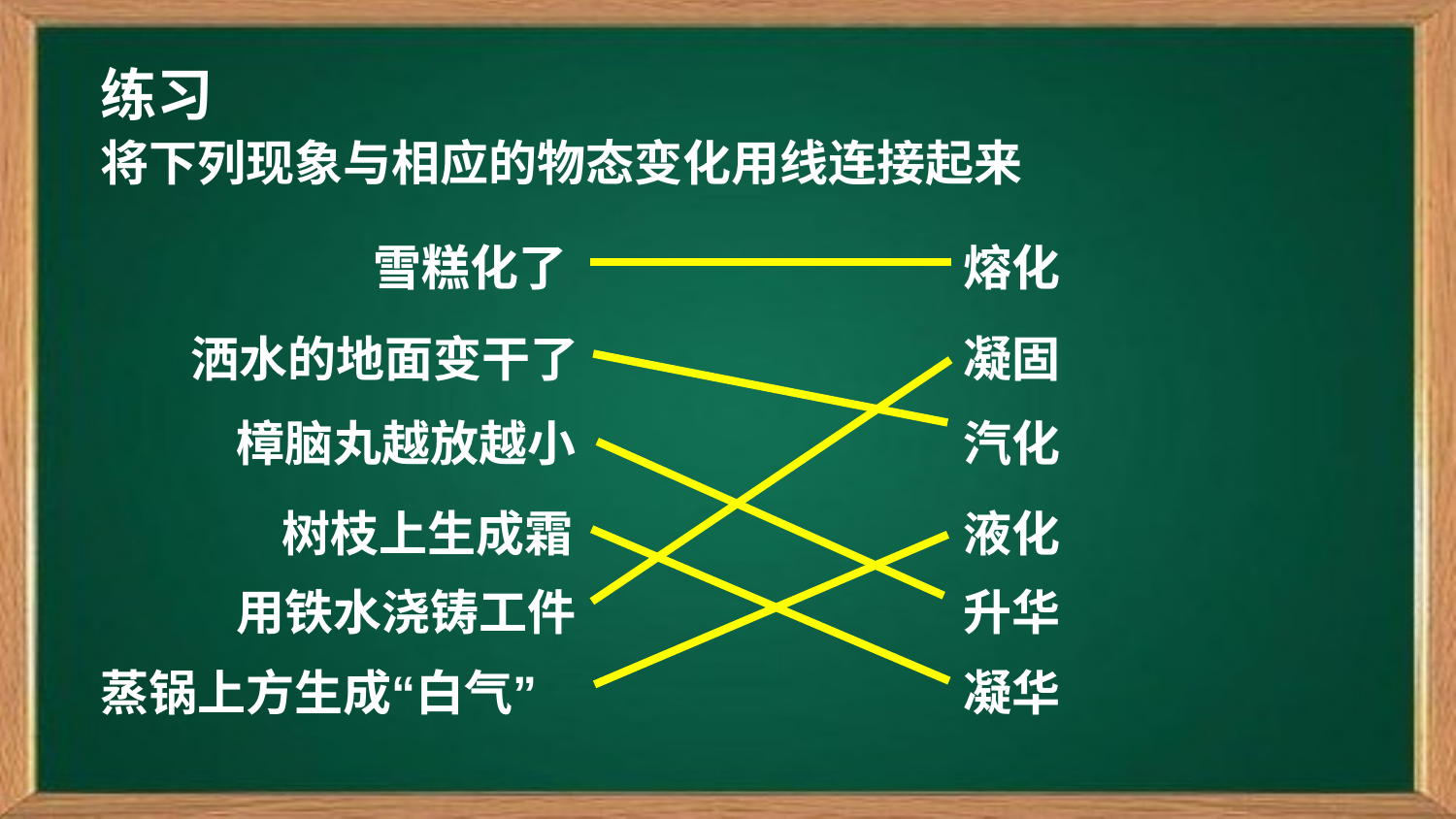

练习
将下列现象与相应的物态变化用线连接起来
雪糕化了
熔化
洒水的地面变干了
凝固
樟脑丸越放越小
汽化
树枝上生成霜
液化
用铁水浇铸工件
升华
蒸锅上方生成“白气”
凝华